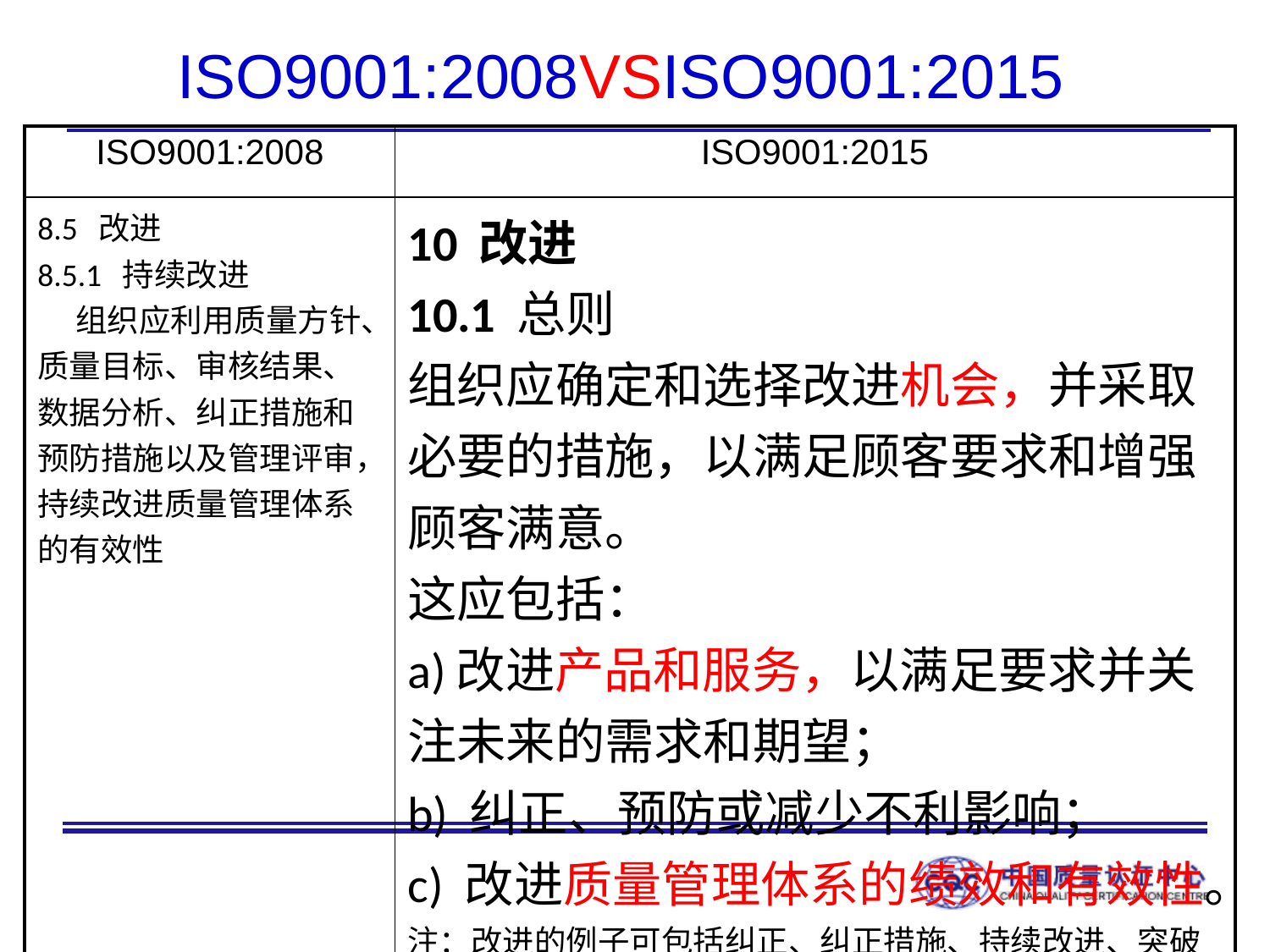

# ISO9001:2008VSISO9001:2015
| ISO9001:2008 | ISO9001:2015 |
| --- | --- |
| 8.5 改进 8.5.1 持续改进 组织应利用质量方针、质量目标、审核结果、数据分析、纠正措施和预防措施以及管理评审，持续改进质量管理体系的有效性 | 10 改进 10.1 总则 组织应确定和选择改进机会，并采取必要的措施，以满足顾客要求和增强顾客满意。 这应包括： a)改进产品和服务，以满足要求并关注未来的需求和期望； b) 纠正、预防或减少不利影响； c) 改进质量管理体系的绩效和有效性。 注：改进的例子可包括纠正、纠正措施、持续改进、突破性变革、创新和重组。 |
238